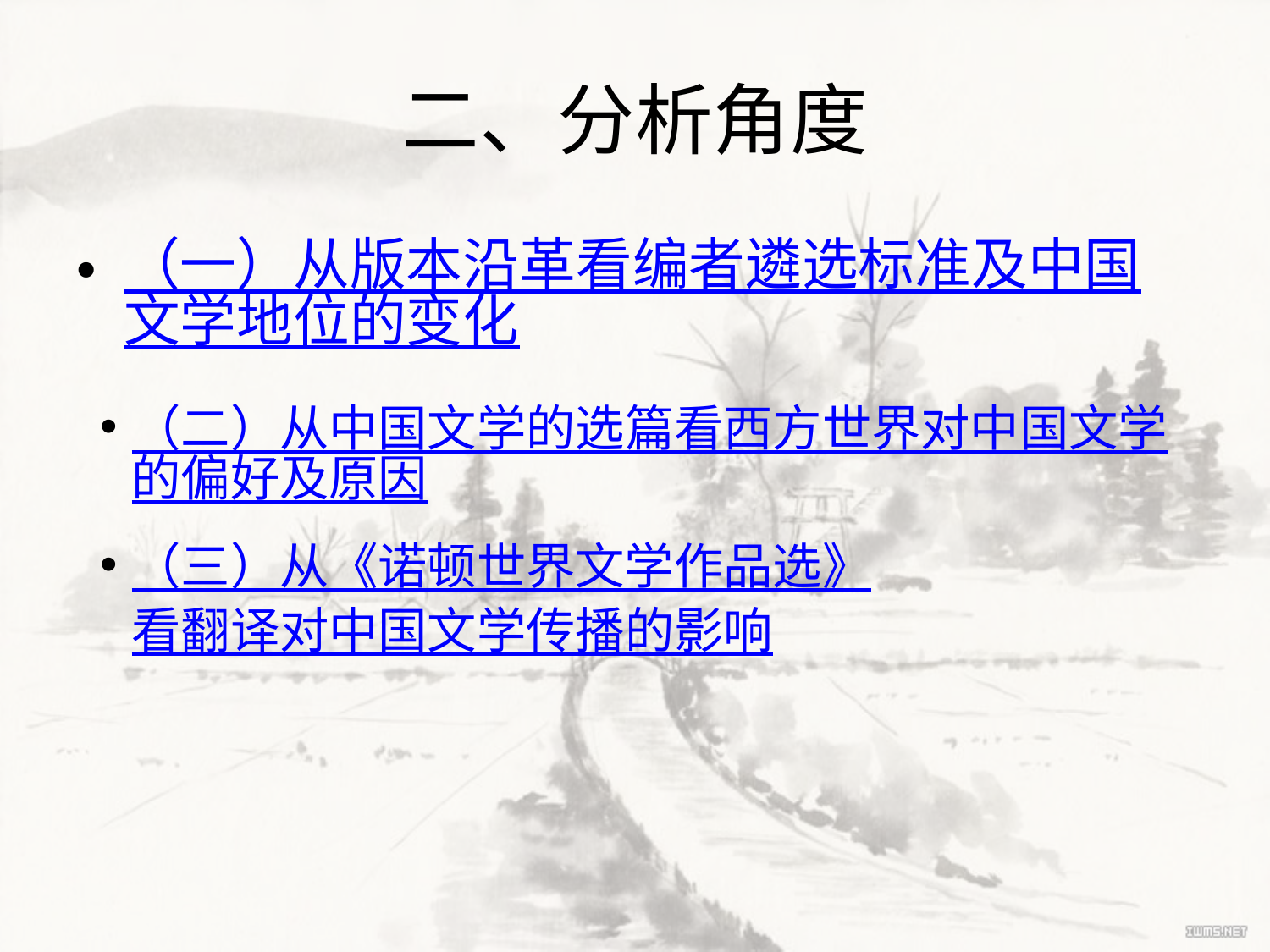

# 二、分析角度
（一）从版本沿革看编者遴选标准及中国文学地位的变化

（二）从中国文学的选篇看西方世界对中国文学的偏好及原因

（三）从《诺顿世界文学作品选》看翻译对中国文学传播的影响